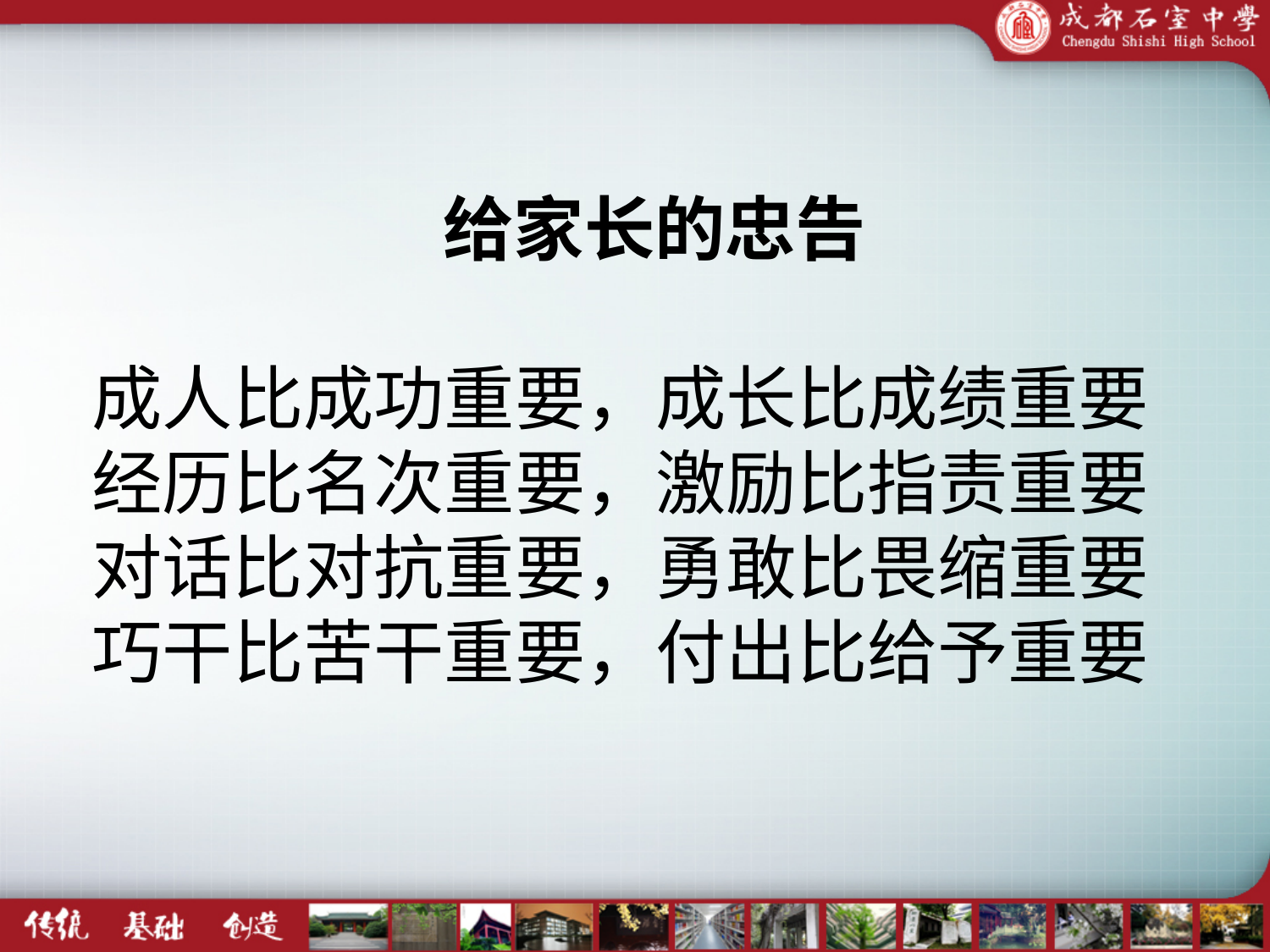

给家长的忠告

成人比成功重要，成长比成绩重要
经历比名次重要，激励比指责重要
对话比对抗重要，勇敢比畏缩重要
巧干比苦干重要，付出比给予重要